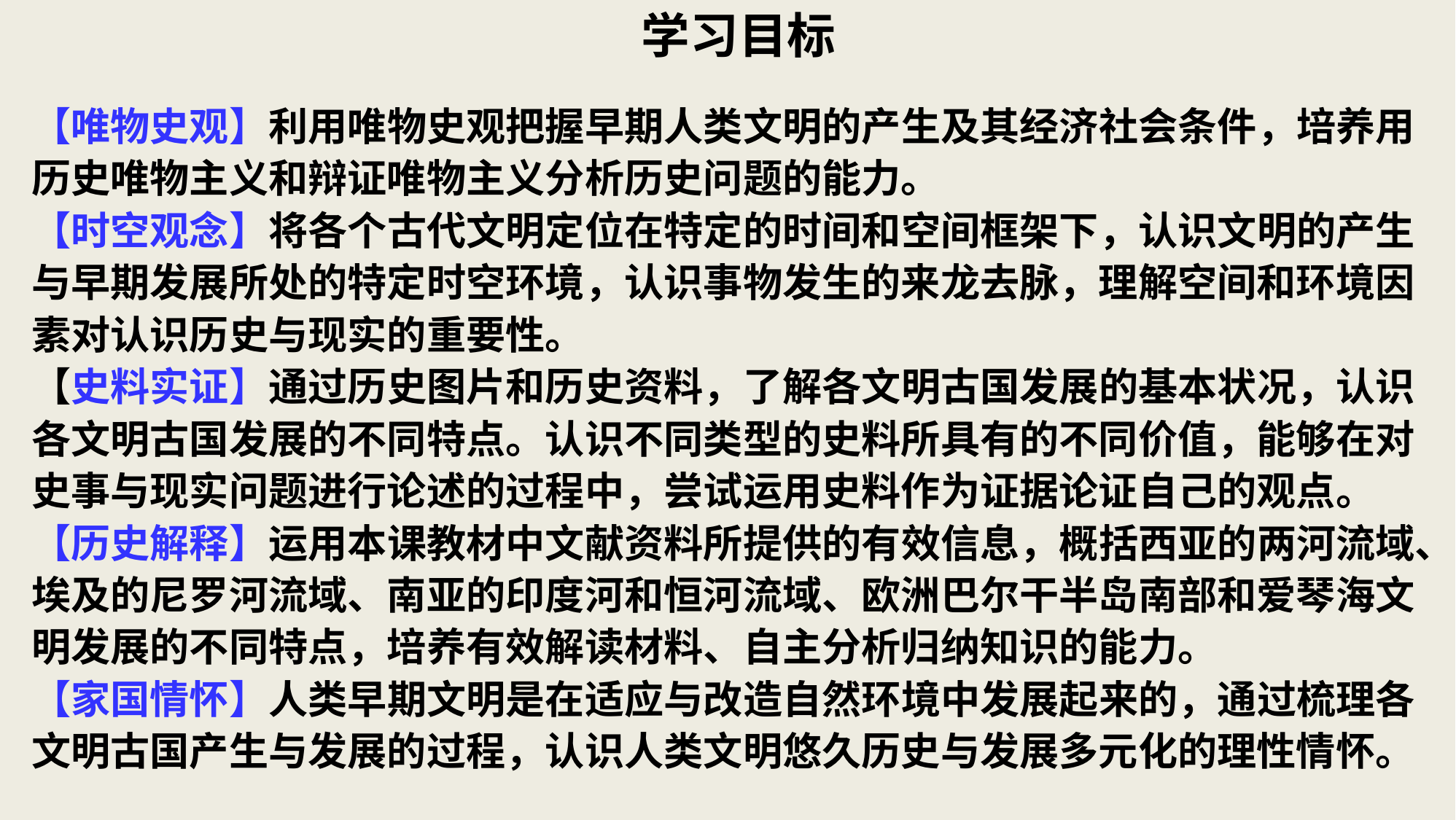

学习目标
【唯物史观】利用唯物史观把握早期人类文明的产生及其经济社会条件，培养用历史唯物主义和辩证唯物主义分析历史问题的能力。
【时空观念】将各个古代文明定位在特定的时间和空间框架下，认识文明的产生与早期发展所处的特定时空环境，认识事物发生的来龙去脉，理解空间和环境因素对认识历史与现实的重要性。
【史料实证】通过历史图片和历史资料，了解各文明古国发展的基本状况，认识各文明古国发展的不同特点。认识不同类型的史料所具有的不同价值，能够在对史事与现实问题进行论述的过程中，尝试运用史料作为证据论证自己的观点。
【历史解释】运用本课教材中文献资料所提供的有效信息，概括西亚的两河流域、埃及的尼罗河流域、南亚的印度河和恒河流域、欧洲巴尔干半岛南部和爱琴海文明发展的不同特点，培养有效解读材料、自主分析归纳知识的能力。
【家国情怀】人类早期文明是在适应与改造自然环境中发展起来的，通过梳理各文明古国产生与发展的过程，认识人类文明悠久历史与发展多元化的理性情怀。